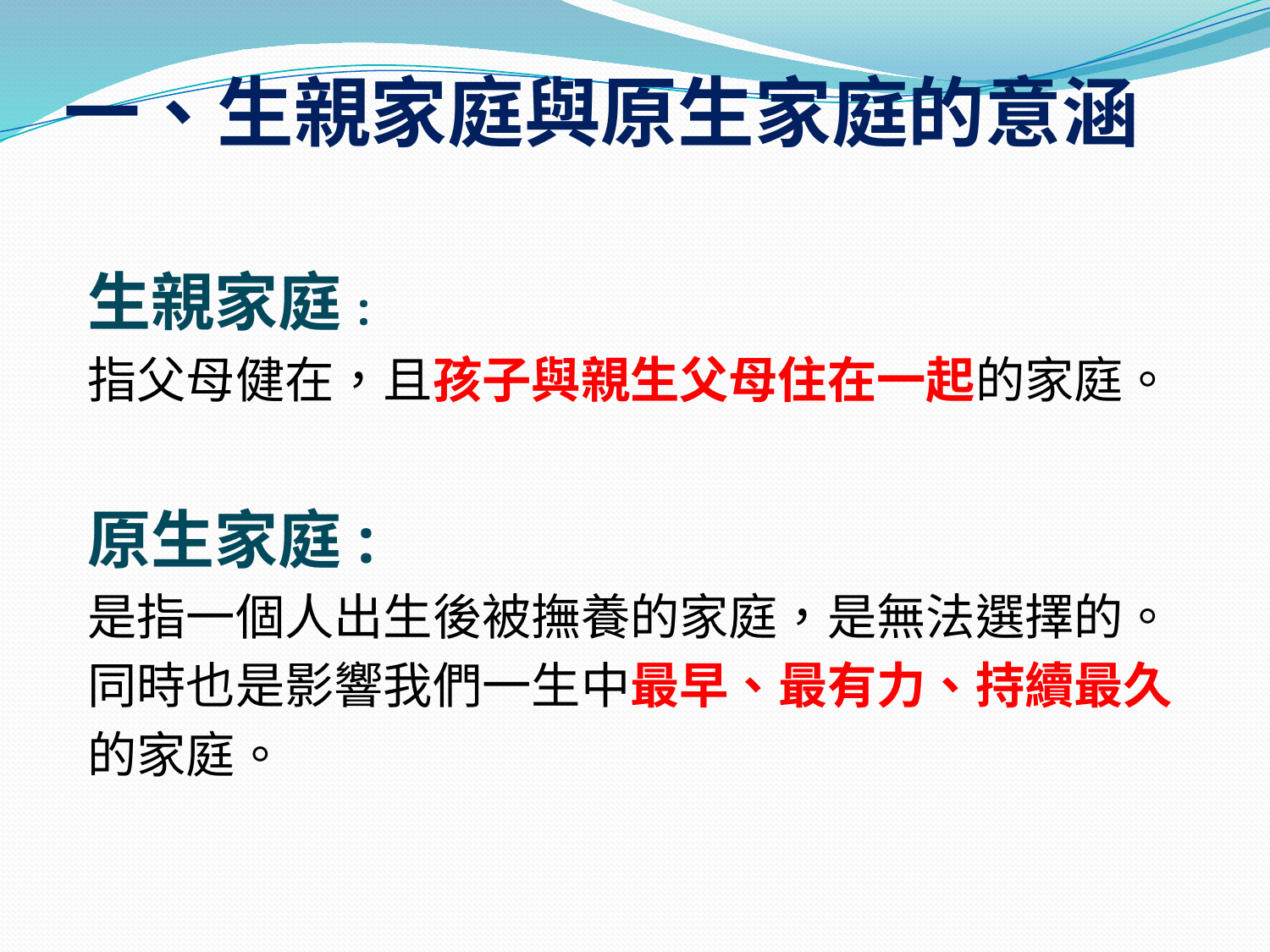

# 一、生親家庭與原生家庭的意涵
生親家庭:
指父母健在，且孩子與親生父母住在一起的家庭。

原生家庭:
是指一個人出生後被撫養的家庭，是無法選擇的。
同時也是影響我們一生中最早、最有力、持續最久
的家庭。